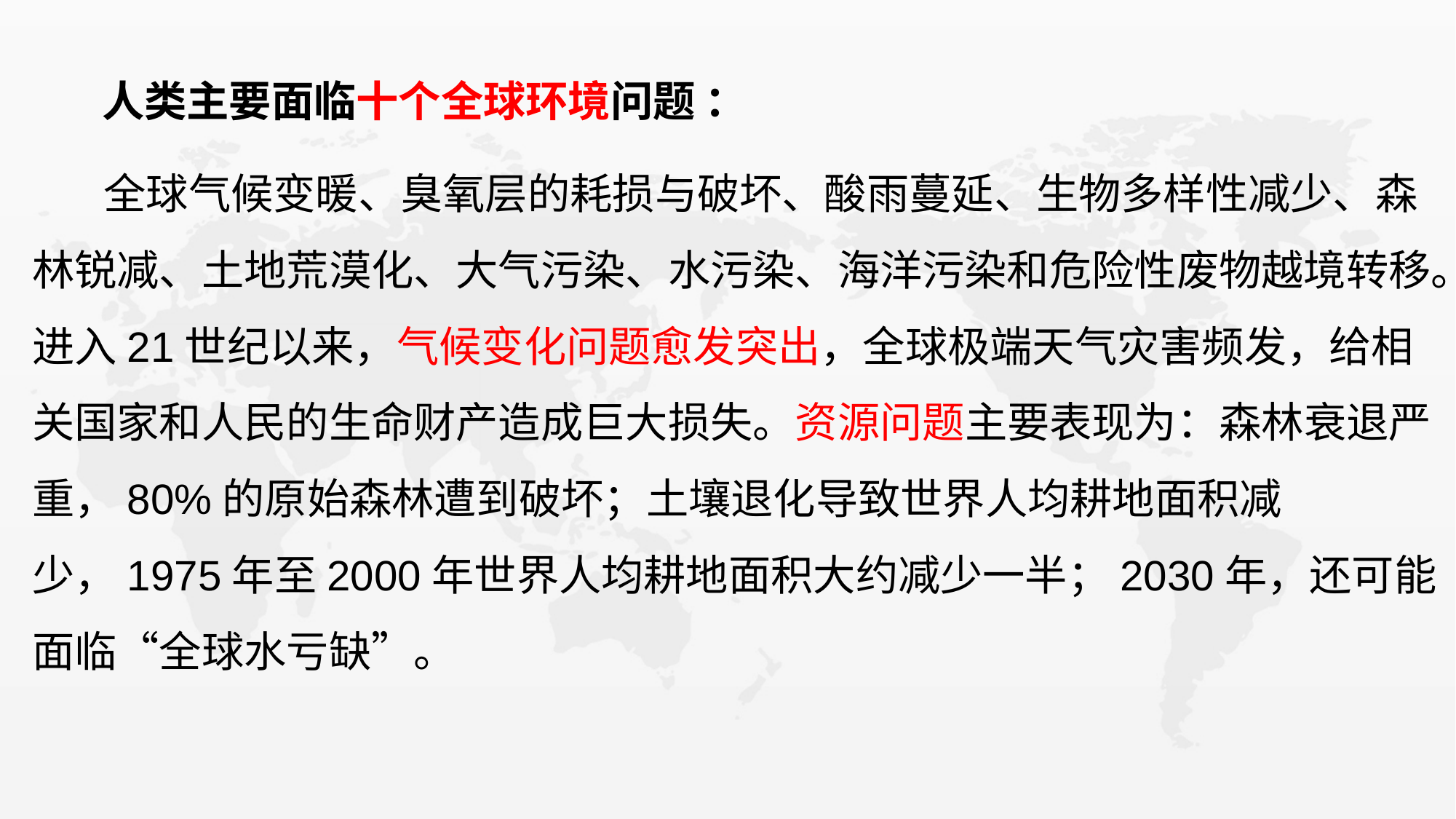

人类主要面临十个全球环境问题 ：
           全球气候变暖、臭氧层的耗损与破坏、酸雨蔓延、生物多样性减少、森林锐减、土地荒漠化、大气污染、水污染、海洋污染和危险性废物越境转移。进入21世纪以来，气候变化问题愈发突出，全球极端天气灾害频发，给相关国家和人民的生命财产造成巨大损失。资源问题主要表现为：森林衰退严重，80%的原始森林遭到破坏；土壤退化导致世界人均耕地面积减少，1975年至2000年世界人均耕地面积大约减少一半；2030年，还可能面临“全球水亏缺”。